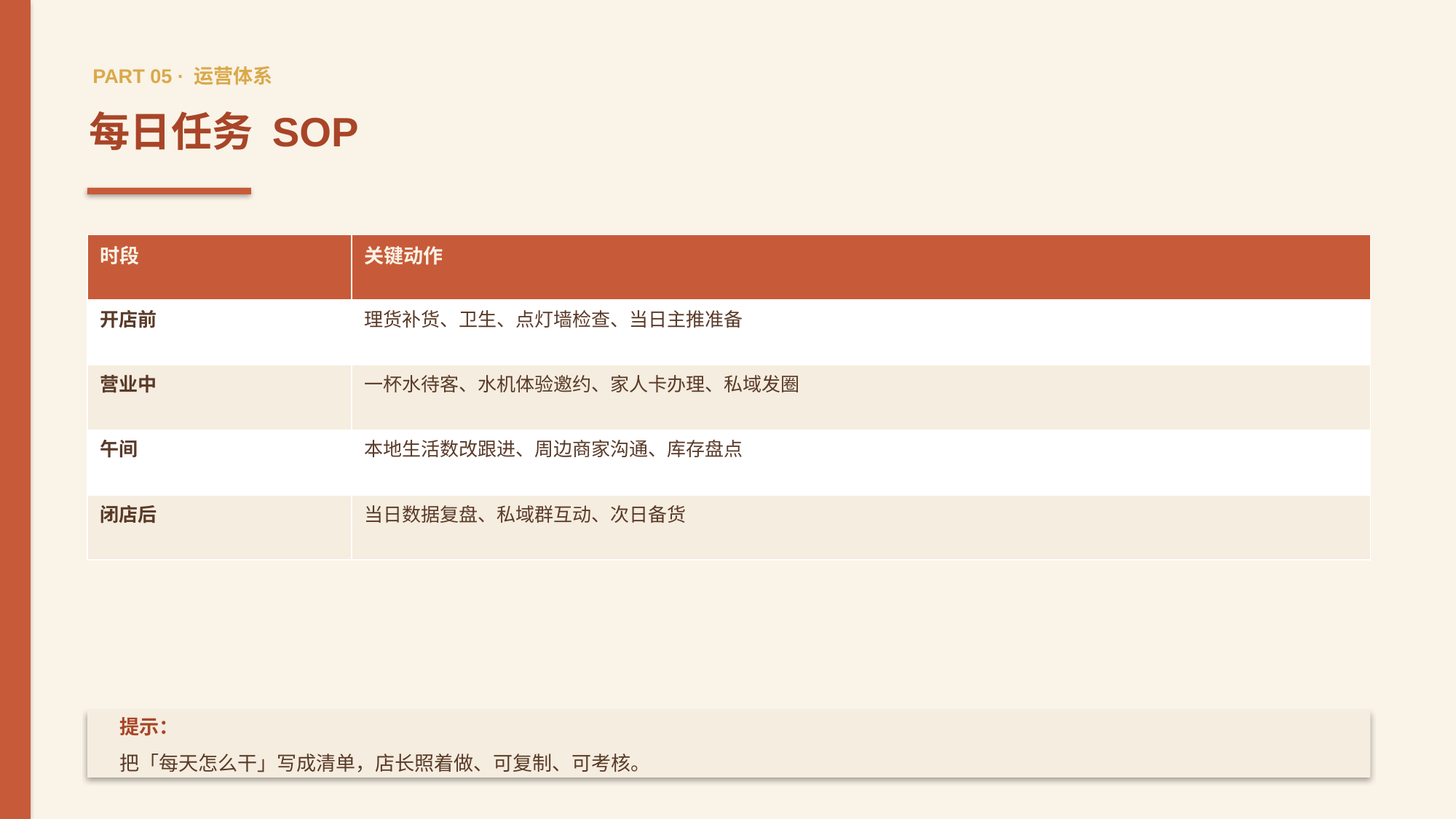

PART 05 · 运营体系
每日任务 SOP

| 时段 | 关键动作 |
| --- | --- |
| 开店前 | 理货补货、卫生、点灯墙检查、当日主推准备 |
| 营业中 | 一杯水待客、水机体验邀约、家人卡办理、私域发圈 |
| 午间 | 本地生活数改跟进、周边商家沟通、库存盘点 |
| 闭店后 | 当日数据复盘、私域群互动、次日备货 |

提示：
把「每天怎么干」写成清单，店长照着做、可复制、可考核。